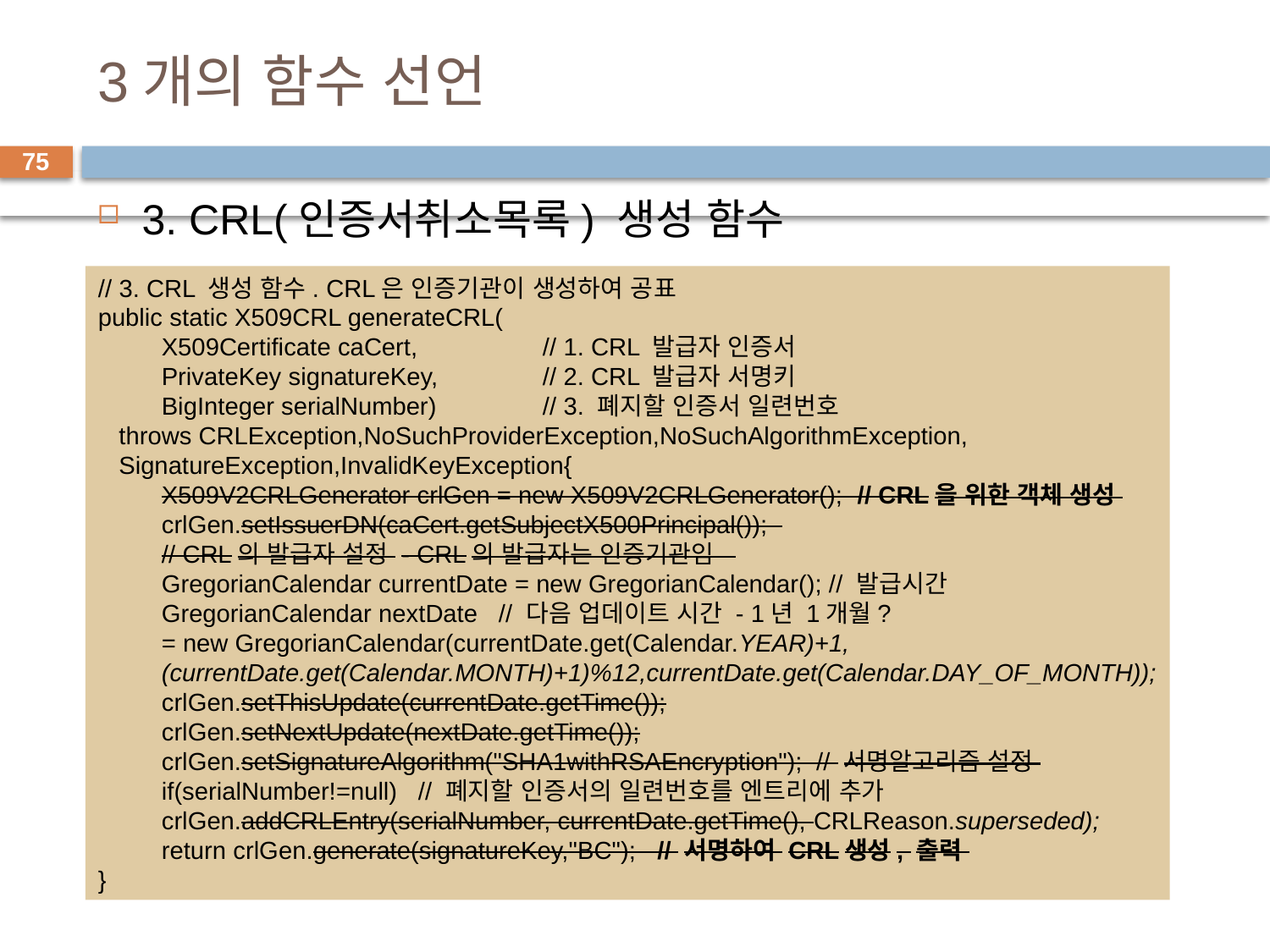

# 3개의 함수 선언
75
3. CRL(인증서취소목록) 생성 함수
// 3. CRL 생성 함수. CRL은 인증기관이 생성하여 공표
public static X509CRL generateCRL(
X509Certificate caCert,	// 1. CRL 발급자 인증서
PrivateKey signatureKey,	// 2. CRL 발급자 서명키
BigInteger serialNumber)	// 3. 폐지할 인증서 일련번호
   throws CRLException,NoSuchProviderException,NoSuchAlgorithmException,
   SignatureException,InvalidKeyException{
X509V2CRLGenerator crlGen = new X509V2CRLGenerator();  // CRL을 위한 객체 생성
crlGen.setIssuerDN(caCert.getSubjectX500Principal());
// CRL의 발급자 설정 - CRL의 발급자는 인증기관임
GregorianCalendar currentDate = new GregorianCalendar(); // 발급시간
GregorianCalendar nextDate   // 다음 업데이트 시간 - 1년 1개월?
= new GregorianCalendar(currentDate.get(Calendar.YEAR)+1,
(currentDate.get(Calendar.MONTH)+1)%12,currentDate.get(Calendar.DAY_OF_MONTH));
crlGen.setThisUpdate(currentDate.getTime());
crlGen.setNextUpdate(nextDate.getTime());
crlGen.setSignatureAlgorithm("SHA1withRSAEncryption");  // 서명알고리즘 설정
if(serialNumber!=null)   // 폐지할 인증서의 일련번호를 엔트리에 추가
crlGen.addCRLEntry(serialNumber, currentDate.getTime(), CRLReason.superseded);
return crlGen.generate(signatureKey,"BC");   // 서명하여 CRL생성, 출력
}